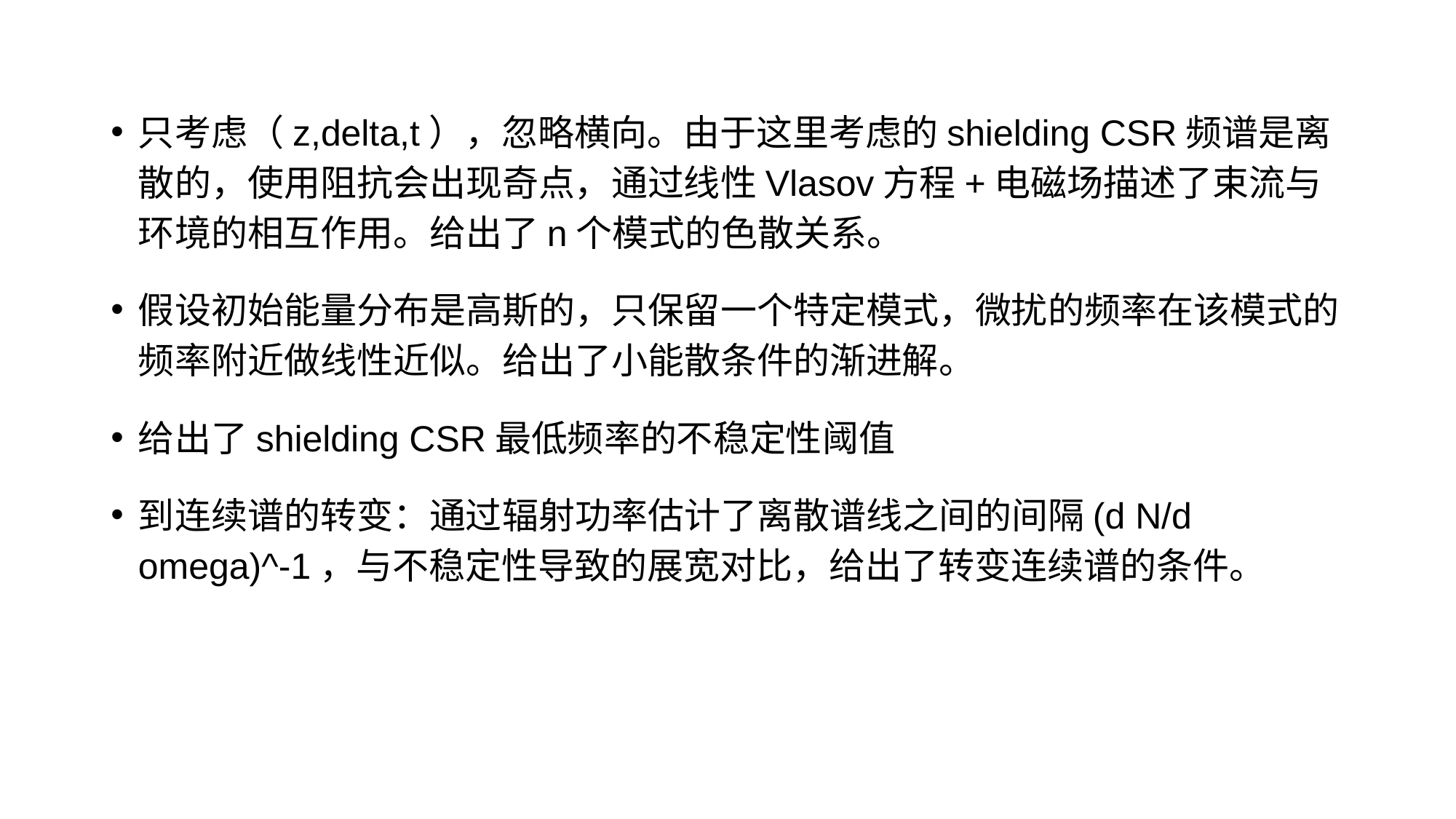

只考虑（z,delta,t），忽略横向。由于这里考虑的shielding CSR频谱是离散的，使用阻抗会出现奇点，通过线性Vlasov方程+电磁场描述了束流与环境的相互作用。给出了n个模式的色散关系。
假设初始能量分布是高斯的，只保留一个特定模式，微扰的频率在该模式的频率附近做线性近似。给出了小能散条件的渐进解。
给出了shielding CSR最低频率的不稳定性阈值
到连续谱的转变：通过辐射功率估计了离散谱线之间的间隔(d N/d omega)^-1，与不稳定性导致的展宽对比，给出了转变连续谱的条件。